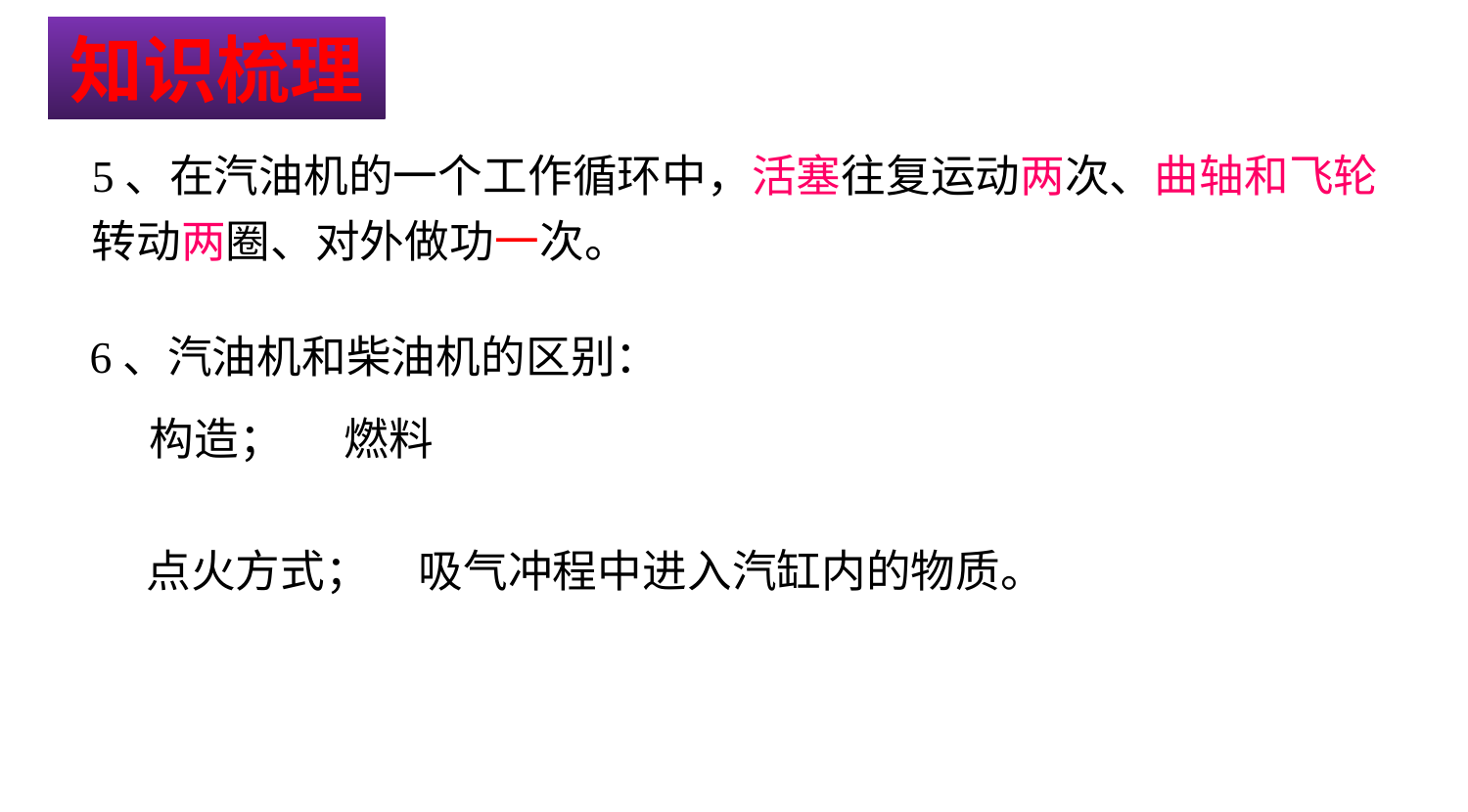

知识梳理
5、在汽油机的一个工作循环中，活塞往复运动两次、曲轴和飞轮

转动两圈、对外做功一次。
6、汽油机和柴油机的区别：
构造；      燃料
吸气冲程中进入汽缸内的物质。
点火方式；